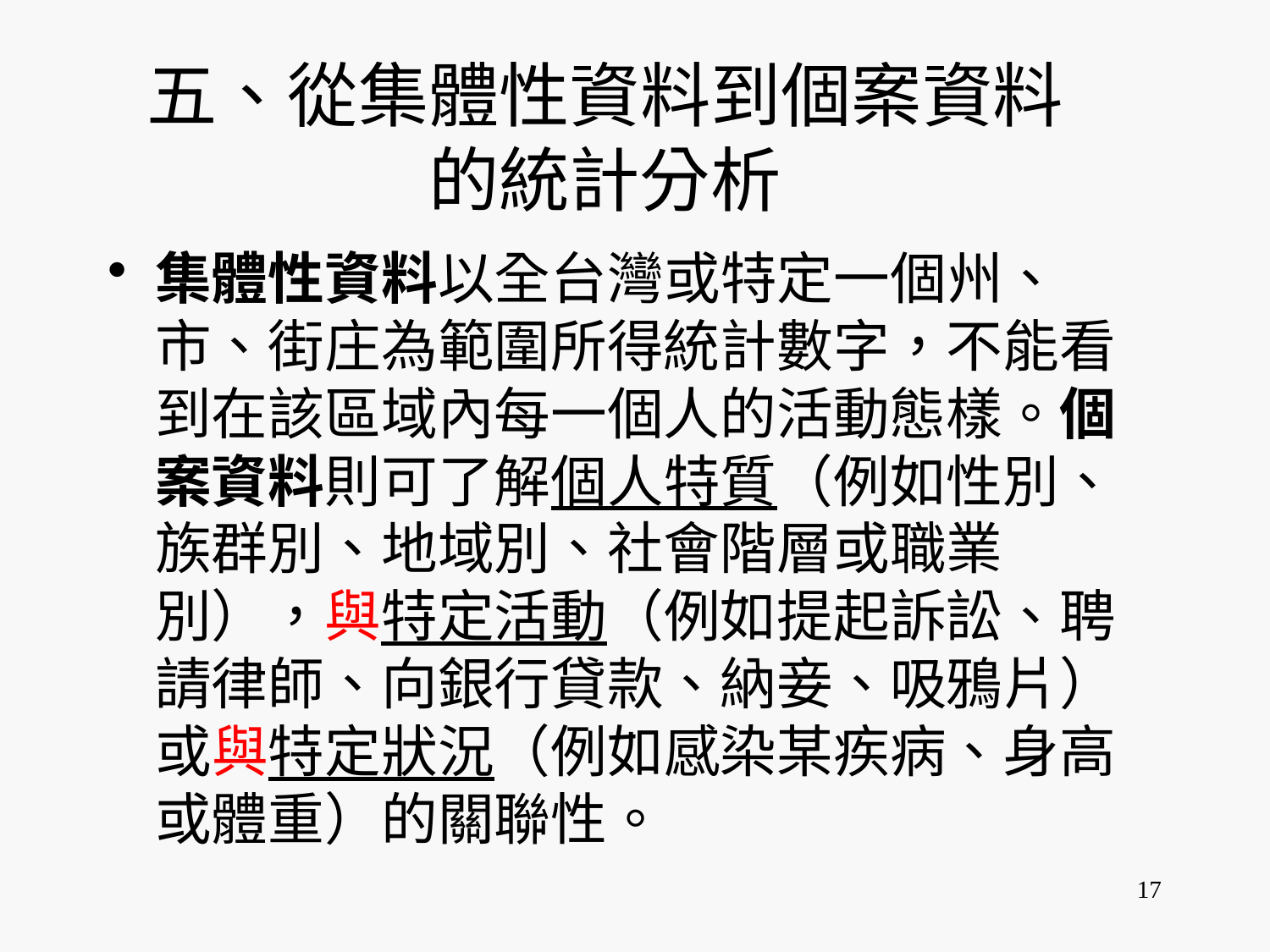

# 五、從集體性資料到個案資料 的統計分析
集體性資料以全台灣或特定一個州、市、街庄為範圍所得統計數字，不能看到在該區域內每一個人的活動態樣。個案資料則可了解個人特質（例如性別、族群別、地域別、社會階層或職業別），與特定活動（例如提起訴訟、聘請律師、向銀行貸款、納妾、吸鴉片）或與特定狀況（例如感染某疾病、身高或體重）的關聯性。

17